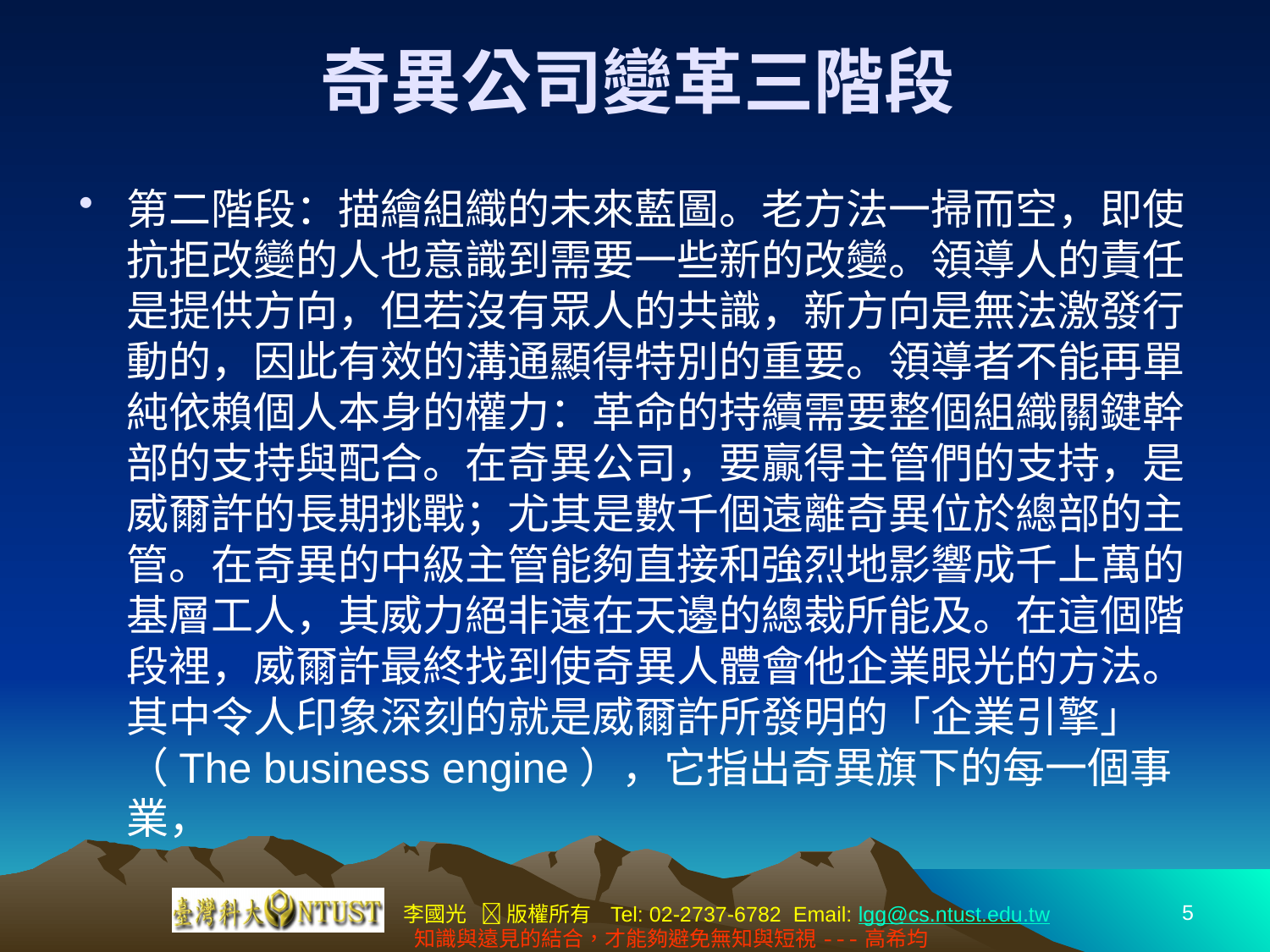

# 奇異公司變革三階段
第二階段：描繪組織的未來藍圖。老方法一掃而空，即使抗拒改變的人也意識到需要一些新的改變。領導人的責任是提供方向，但若沒有眾人的共識，新方向是無法激發行動的，因此有效的溝通顯得特別的重要。領導者不能再單純依賴個人本身的權力：革命的持續需要整個組織關鍵幹部的支持與配合。在奇異公司，要贏得主管們的支持，是威爾許的長期挑戰；尤其是數千個遠離奇異位於總部的主管。在奇異的中級主管能夠直接和強烈地影響成千上萬的基層工人，其威力絕非遠在天邊的總裁所能及。在這個階段裡，威爾許最終找到使奇異人體會他企業眼光的方法。其中令人印象深刻的就是威爾許所發明的「企業引擎」（The business engine），它指出奇異旗下的每一個事業，
5